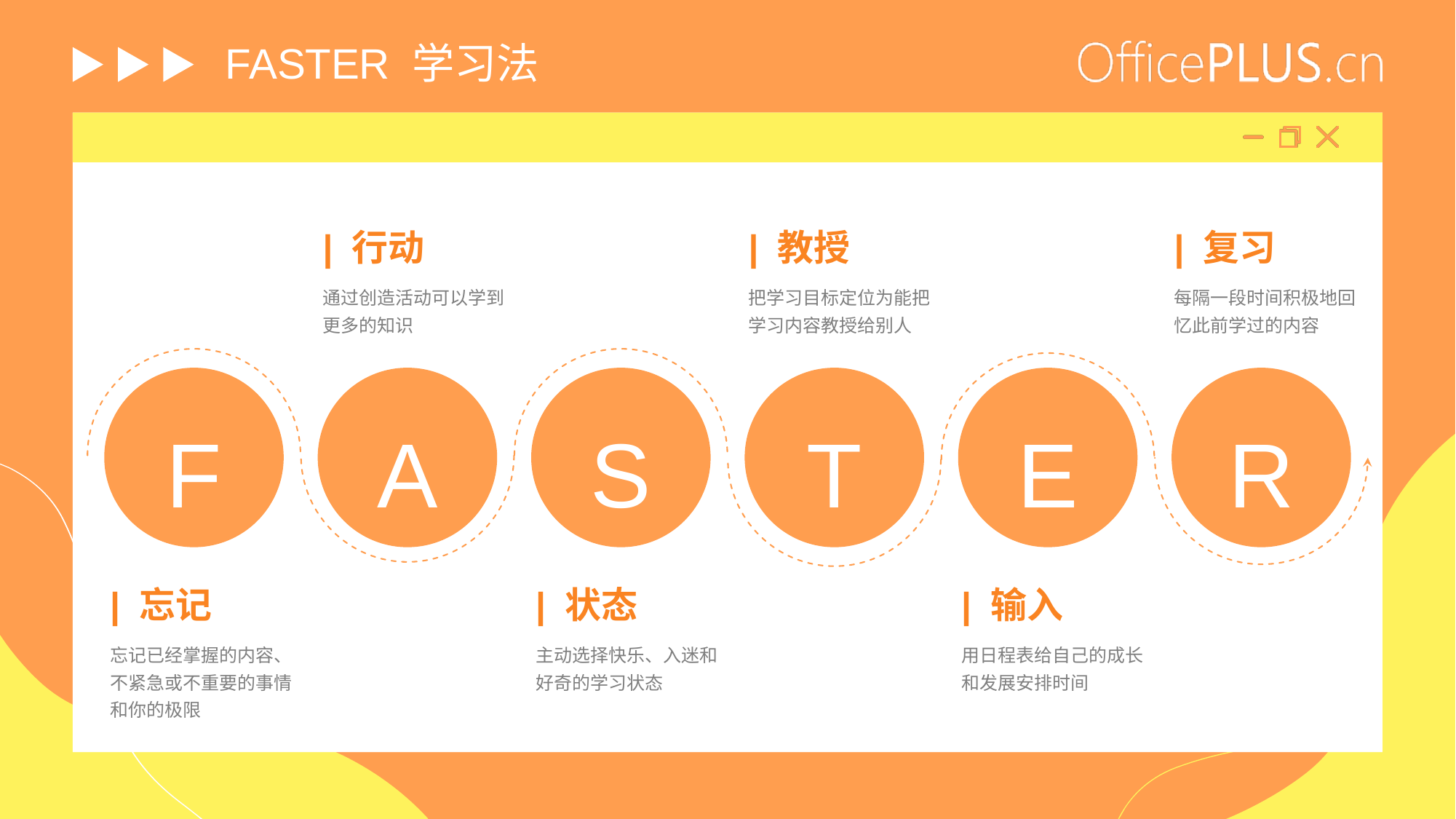

# FASTER 学习法
| 行动
通过创造活动可以学到更多的知识
| 教授
把学习目标定位为能把学习内容教授给别人
| 复习
每隔一段时间积极地回忆此前学过的内容

T

E

F

A

S

R
| 忘记
忘记已经掌握的内容、不紧急或不重要的事情和你的极限
| 状态
主动选择快乐、入迷和好奇的学习状态
| 输入
用日程表给自己的成长和发展安排时间